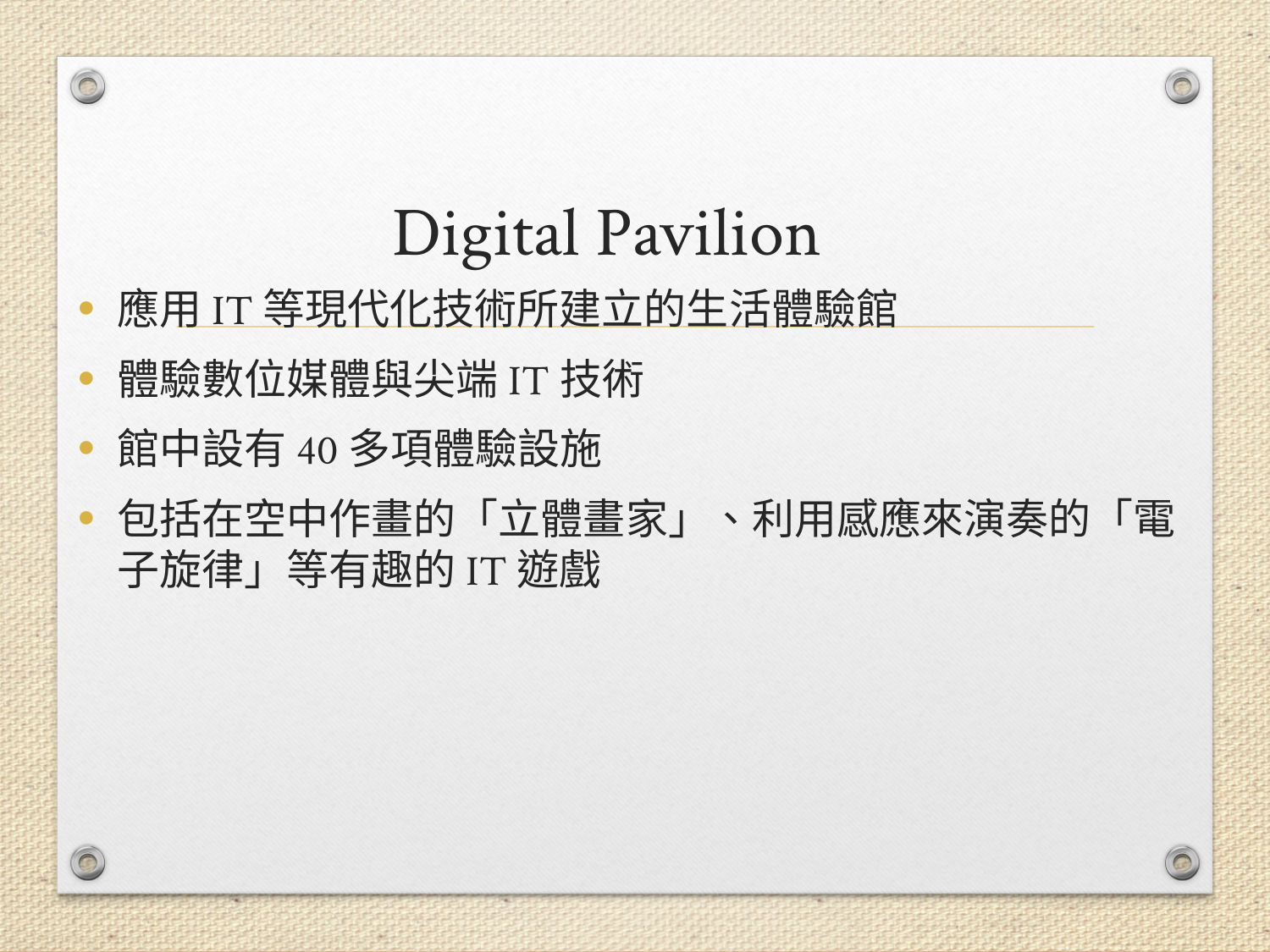

# Digital Pavilion
應用IT等現代化技術所建立的生活體驗館
體驗數位媒體與尖端IT技術
館中設有40多項體驗設施
包括在空中作畫的「立體畫家」、利用感應來演奏的「電子旋律」等有趣的IT遊戲